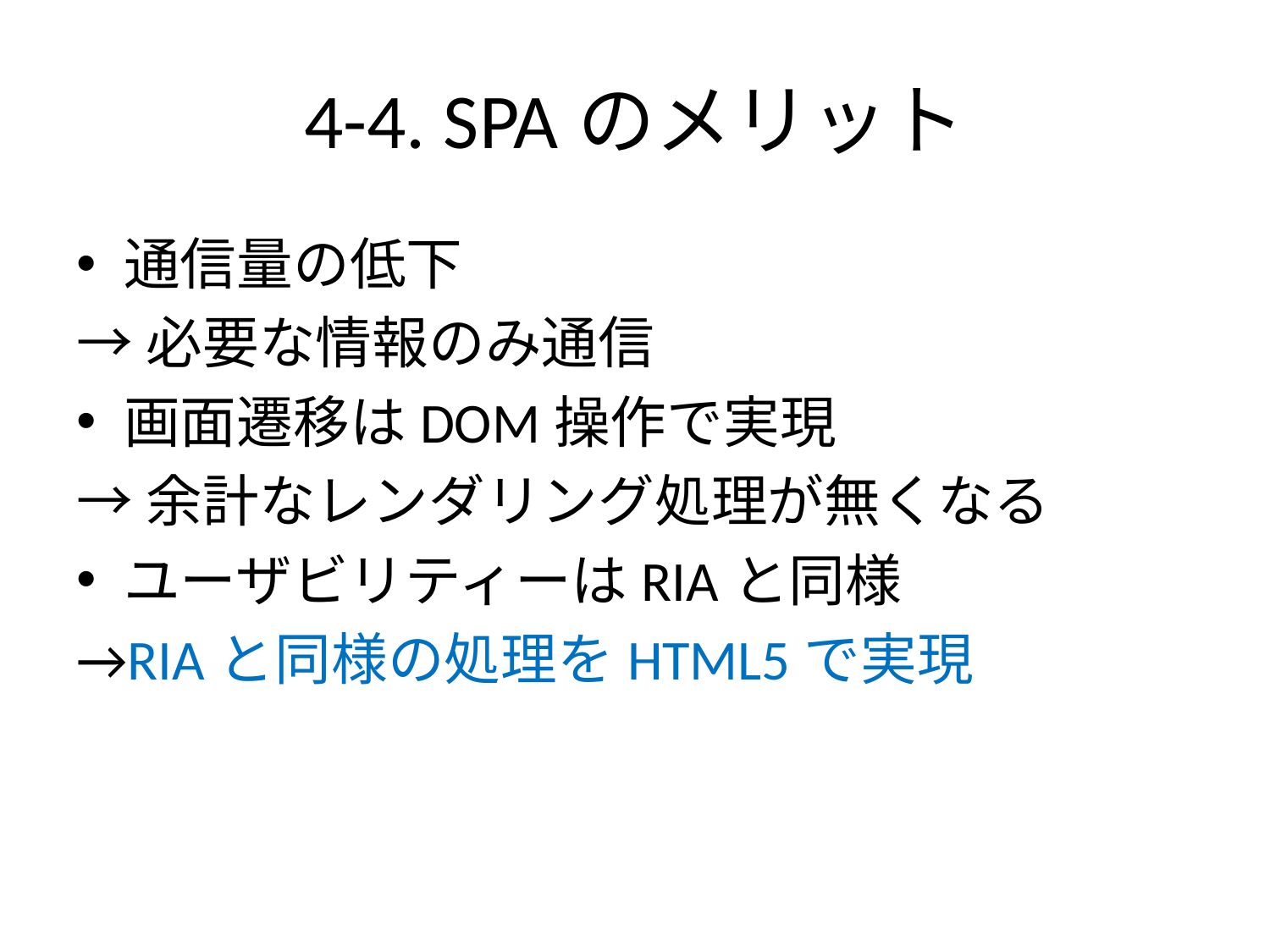

# 4-4. SPAのメリット
通信量の低下
→必要な情報のみ通信
画面遷移はDOM操作で実現
→余計なレンダリング処理が無くなる
ユーザビリティーはRIAと同様
→RIAと同様の処理をHTML5で実現